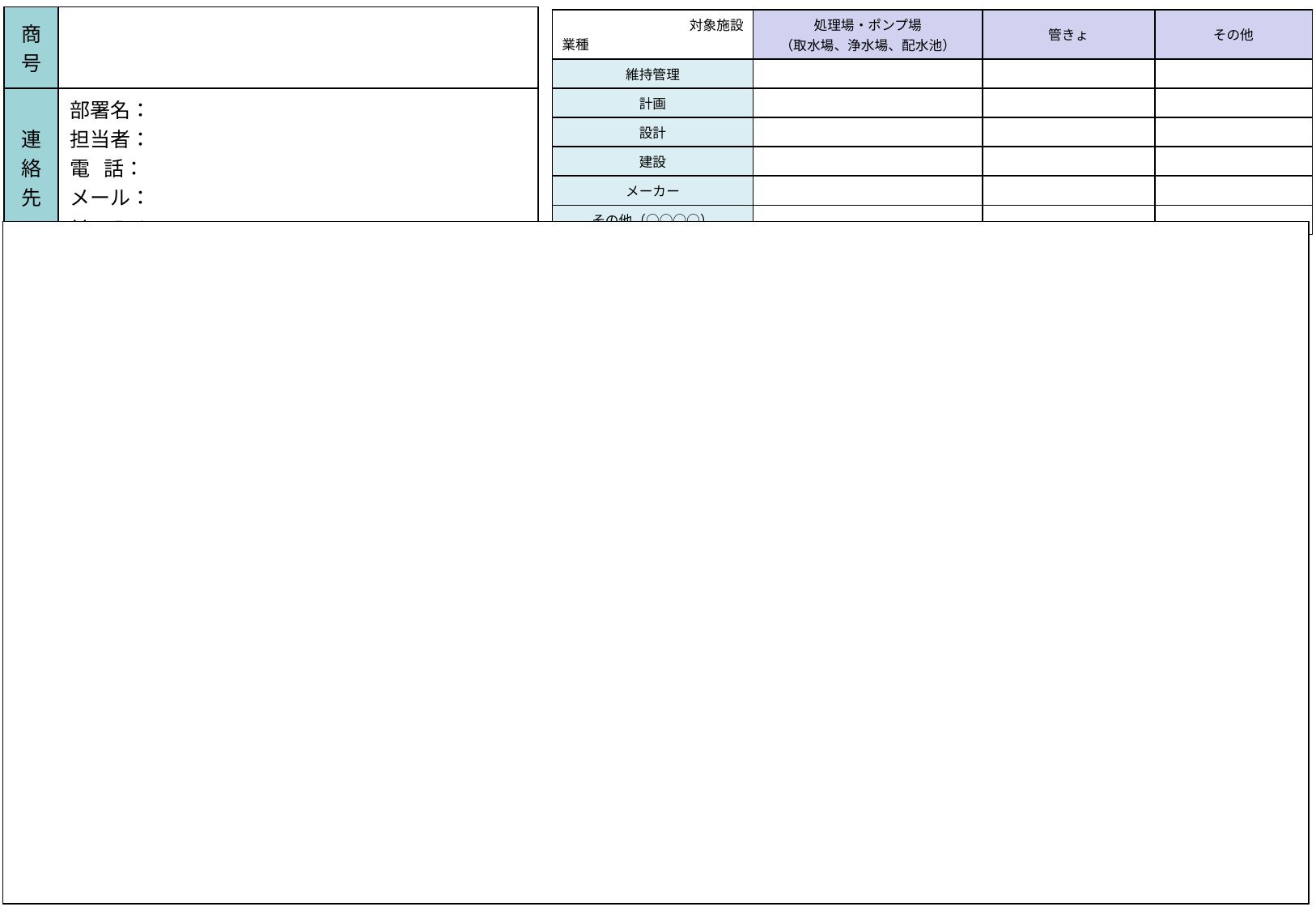

●対応可能な欄に「○」印をつけてください。
●他に対応可能な事項がある場合は、「その他（○○○○）」欄中の「○○○○」を書き換えてください。
    例）その他「データベースシステム構築」
●下水道に関する提案のみの場合は、「（取水場、浄水場、配水池）」に取り消し線を引いてください。
●各社一枚までとなります。
●差し替え等は受け付けておりませんので、誤記等ないようご注意ください。
| 商号 |  |
| --- | --- |
| 連絡先 | 部署名： 担当者： 電 話： メール： Ｈ P： |
| 対象施設 業種 | 処理場・ポンプ場 （取水場、浄水場、配水池） | 管きょ | その他 |
| --- | --- | --- | --- |
| 維持管理 |  |  |  |
| 計画 |  |  |  |
| 設計 |  |  |  |
| 建設 |  |  |  |
| メーカー |  |  |  |
| その他（○○○○） |  |  |  |

●地方公共団体への提案、技術、実績、PRしたい事項等を自由に記入してください。
●枠内に収まるよう記入してください。